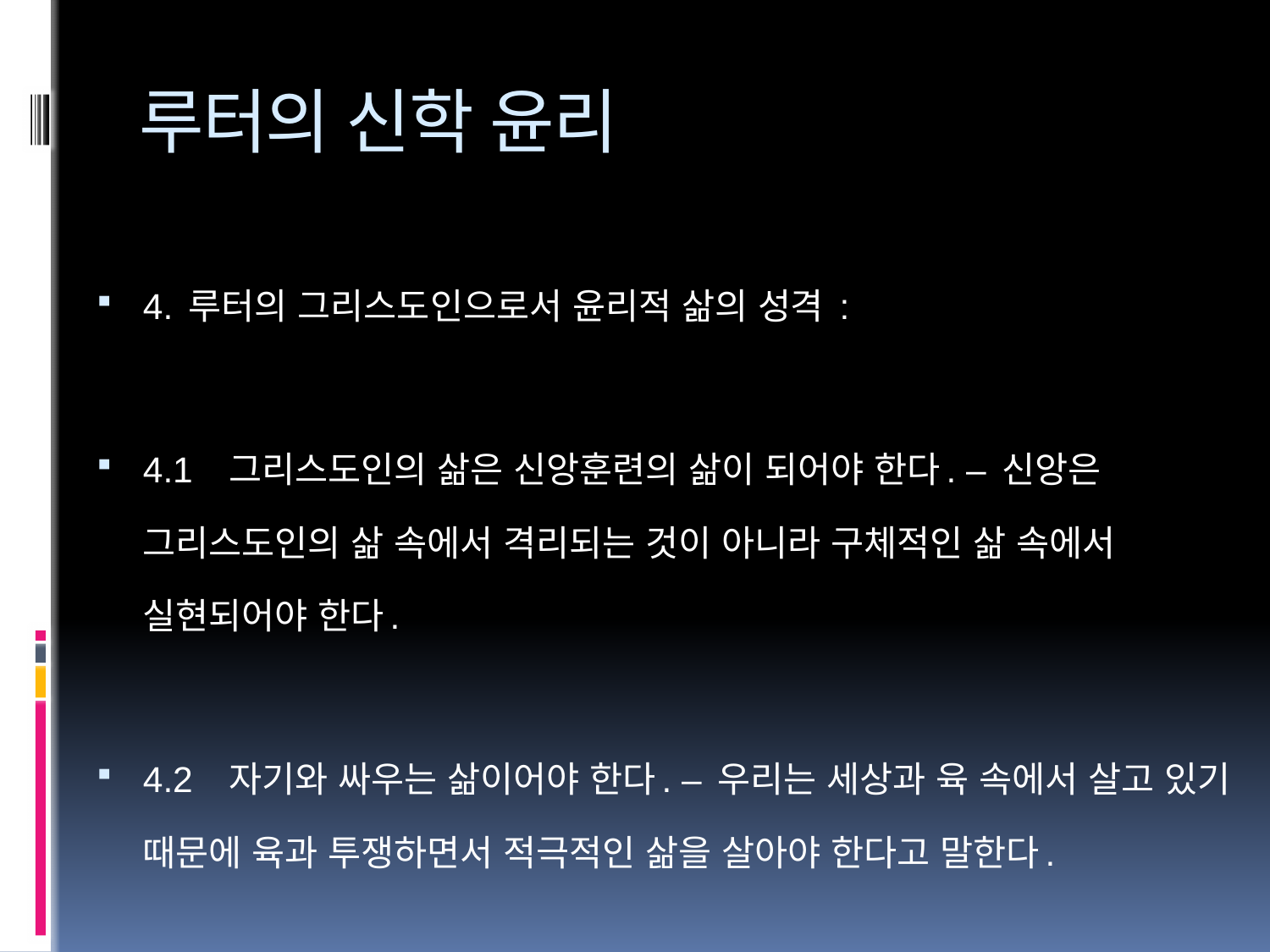

# 루터의 신학 윤리
4. 루터의 그리스도인으로서 윤리적 삶의 성격 :

4.1	그리스도인의 삶은 신앙훈련의 삶이 되어야 한다. – 신앙은 그리스도인의 삶 속에서 격리되는 것이 아니라 구체적인 삶 속에서 실현되어야 한다.

4.2	자기와 싸우는 삶이어야 한다. – 우리는 세상과 육 속에서 살고 있기 때문에 육과 투쟁하면서 적극적인 삶을 살아야 한다고 말한다.